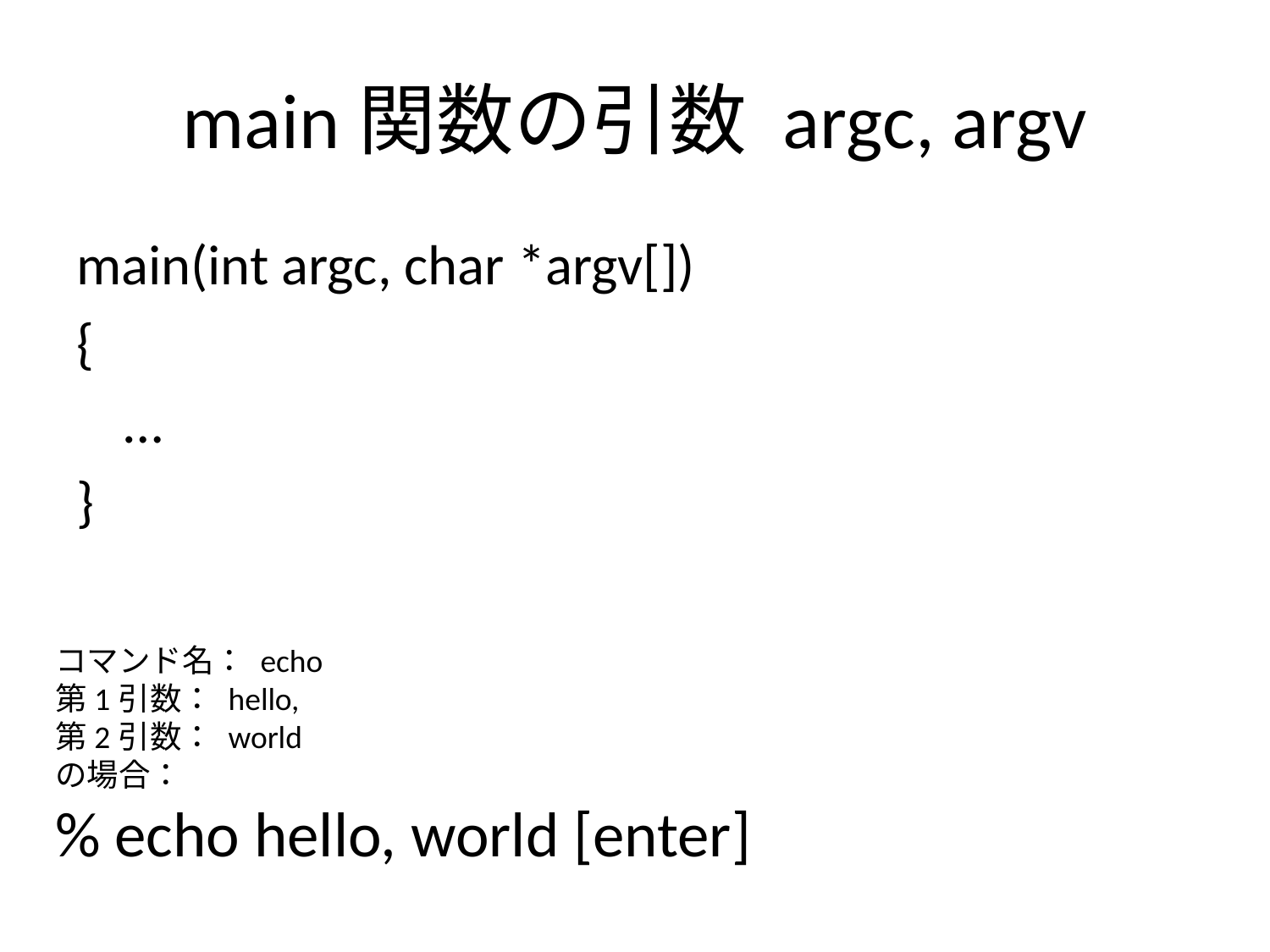

# main関数の引数 argc, argv
main(int argc, char *argv[])
{
	…
}
コマンド名： echo
第1引数： hello,
第2引数： world
の場合：
% echo hello, world [enter]